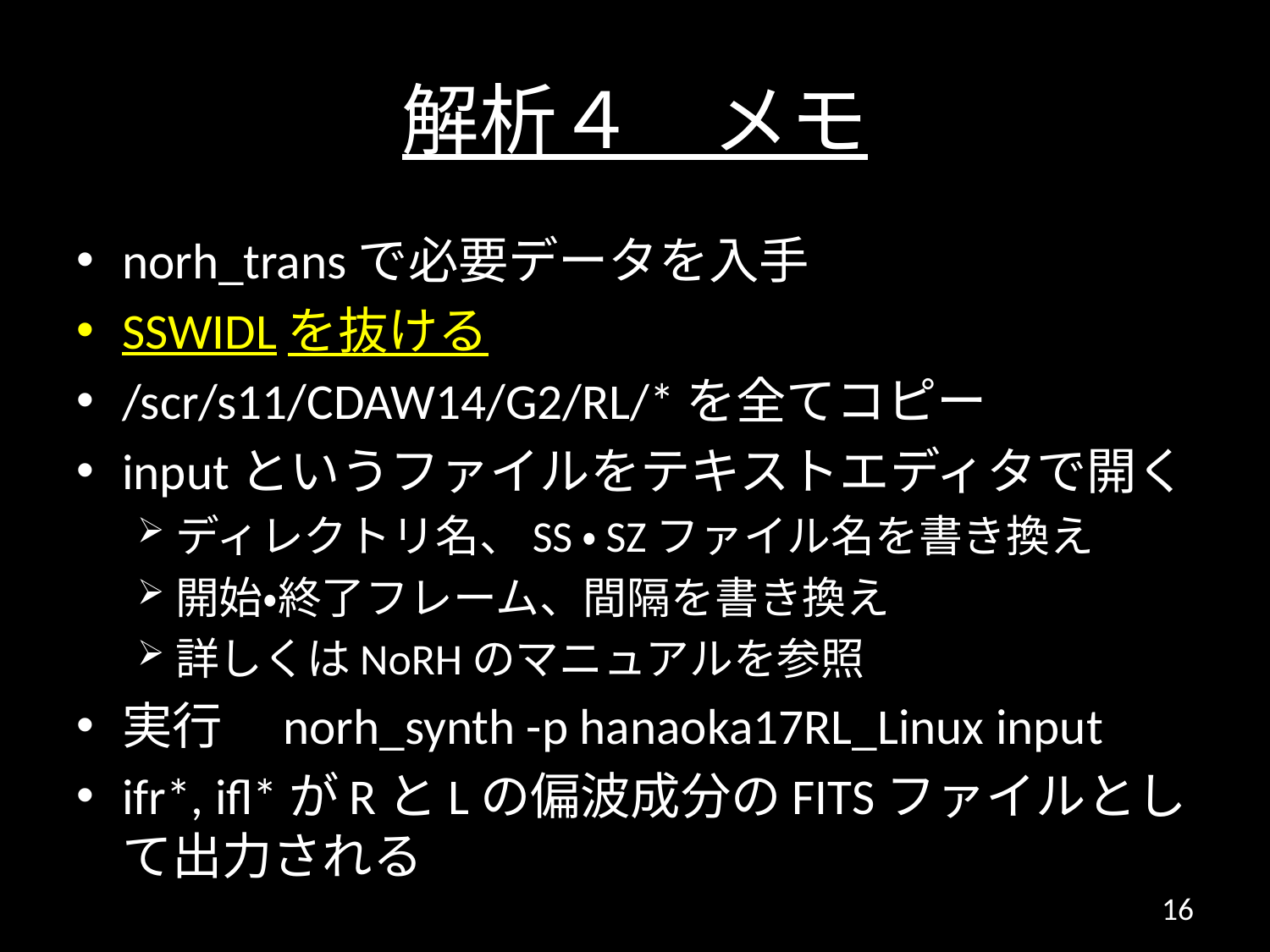

# 解析４　メモ
norh_transで必要データを入手
SSWIDLを抜ける
/scr/s11/CDAW14/G2/RL/*を全てコピー
inputというファイルをテキストエディタで開く
ディレクトリ名、SS・SZファイル名を書き換え
開始・終了フレーム、間隔を書き換え
詳しくはNoRHのマニュアルを参照
実行　norh_synth -p hanaoka17RL_Linux input
ifr*, ifl*がRとLの偏波成分のFITSファイルとして出力される
16